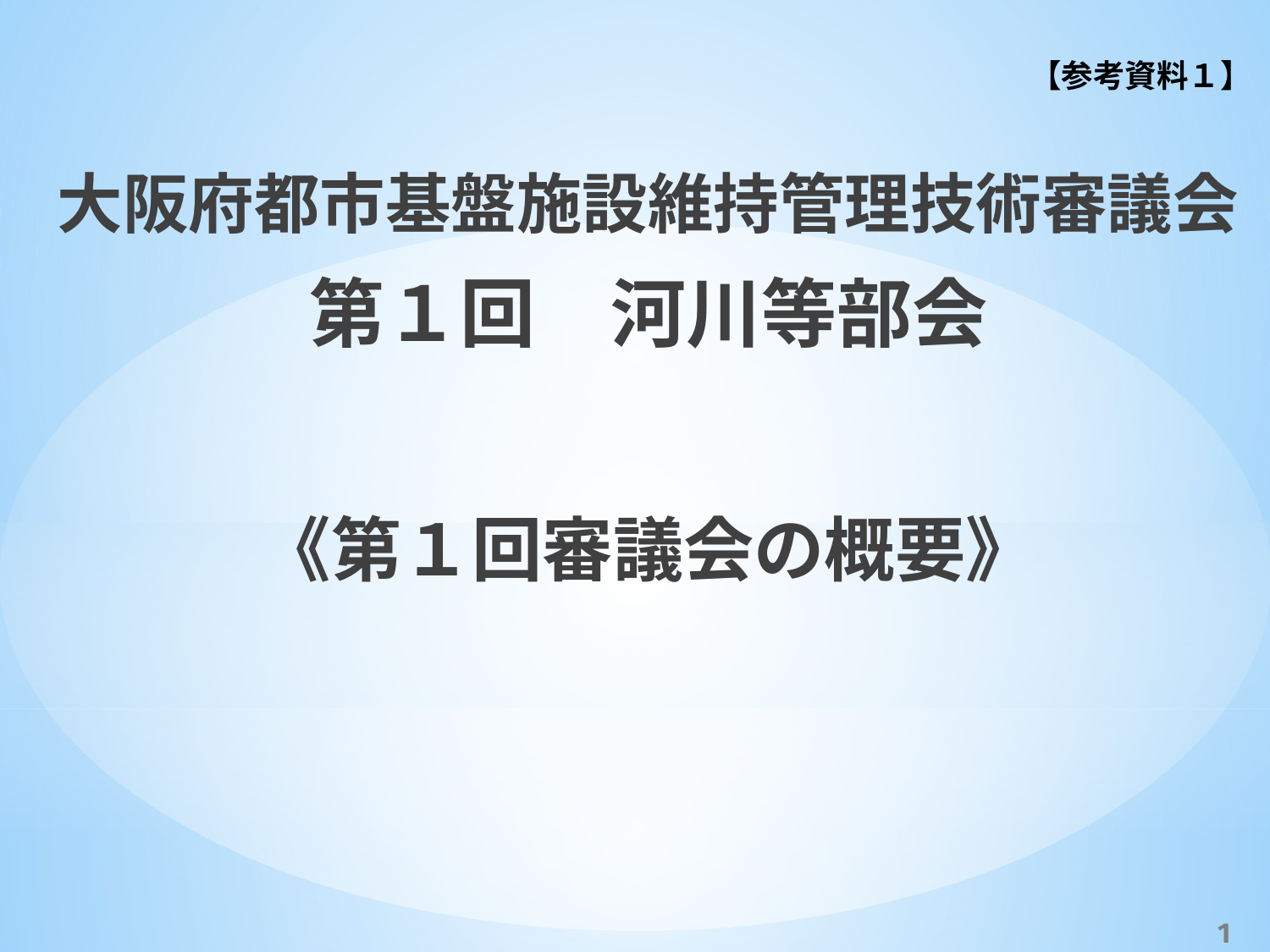

【参考資料１】
大阪府都市基盤施設維持管理技術審議会
第１回　河川等部会
《第１回審議会の概要》
1